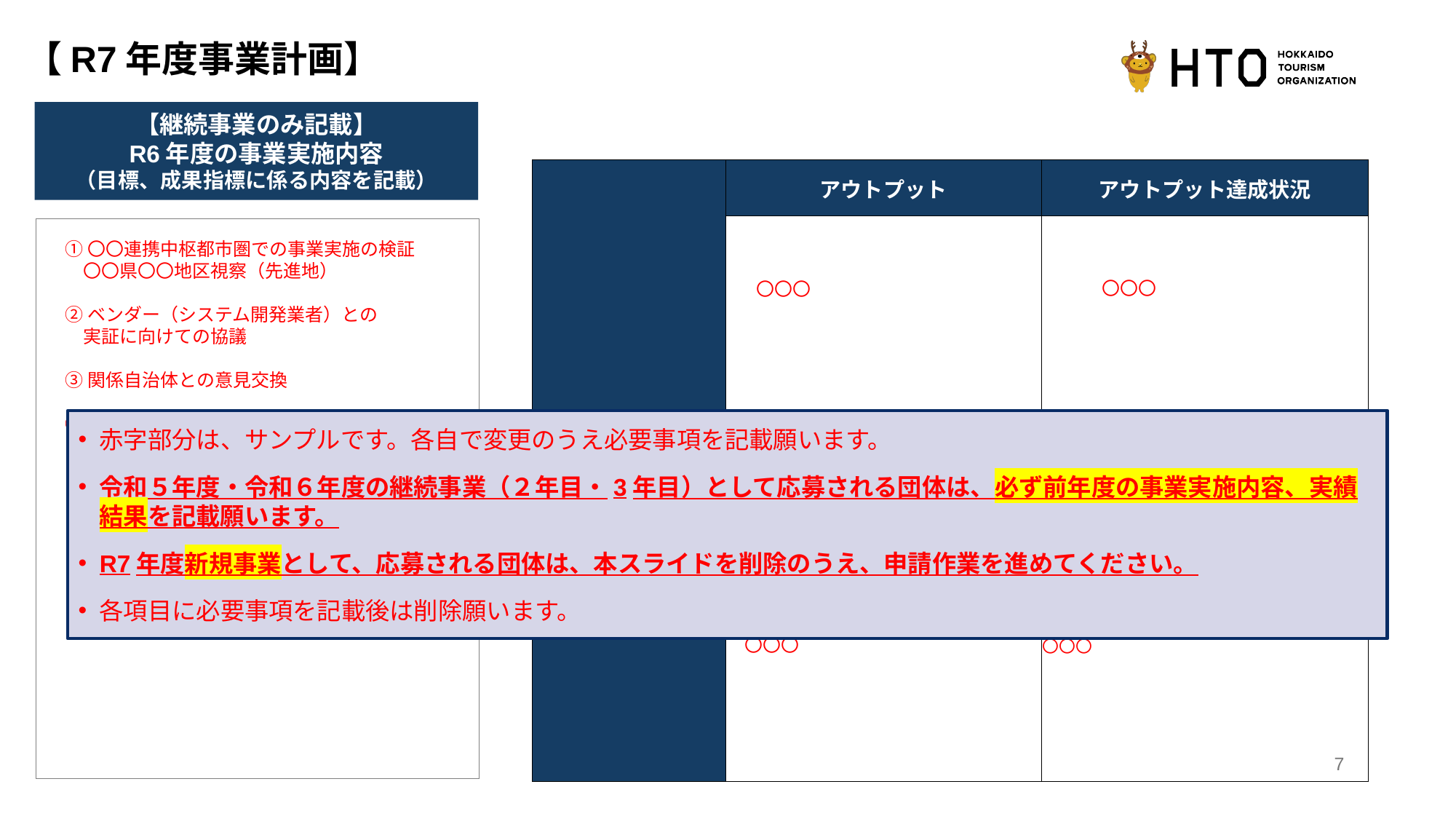

【R7年度事業計画】
【継続事業のみ記載】
R6年度の事業実施内容
（目標、成果指標に係る内容を記載）
| 目標と成果指標 （KPI） | アウトプット | アウトプット達成状況 |
| --- | --- | --- |
|  |  |  |
|  | アウトカム | アウトカム達成状況 |
|  | 〇〇〇 | 〇〇〇 |

①〇〇連携中枢都市圏での事業実施の検証
　〇〇県〇〇地区視察（先進地）

②ベンダー（システム開発業者）との
　実証に向けての協議

③関係自治体との意見交換

④総務省への事業実施に向けた確認作業

　〇〇〇

　〇〇〇

赤字部分は、サンプルです。各自で変更のうえ必要事項を記載願います。
令和５年度・令和６年度の継続事業（２年目・3年目）として応募される団体は、必ず前年度の事業実施内容、実績結果を記載願います。
R7年度新規事業として、応募される団体は、本スライドを削除のうえ、申請作業を進めてください。
各項目に必要事項を記載後は削除願います。

7